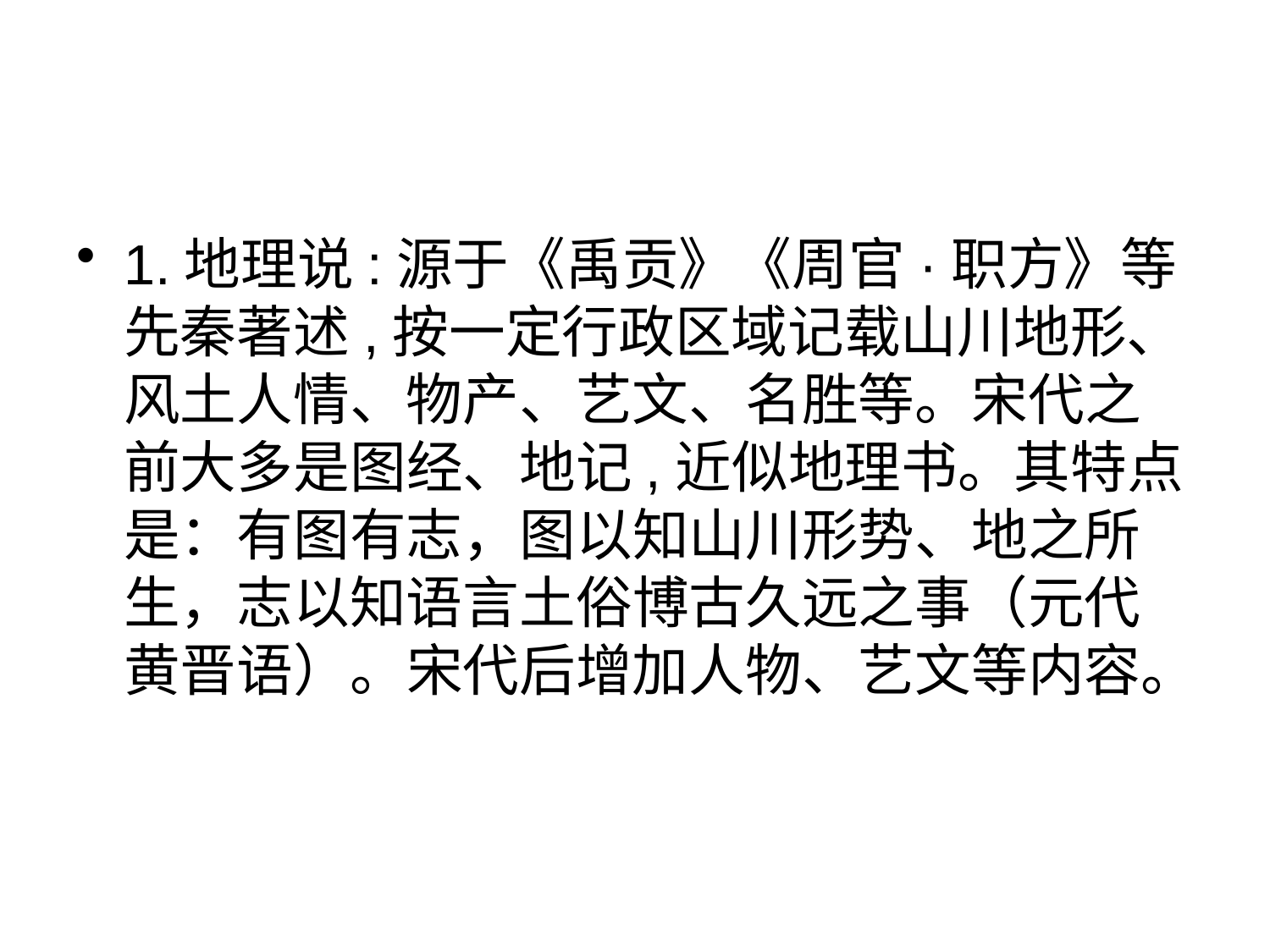

1.地理说:源于《禹贡》《周官·职方》等先秦著述,按一定行政区域记载山川地形、风土人情、物产、艺文、名胜等。宋代之前大多是图经、地记,近似地理书。其特点是：有图有志，图以知山川形势、地之所生，志以知语言土俗博古久远之事（元代黄晋语）。宋代后增加人物、艺文等内容。